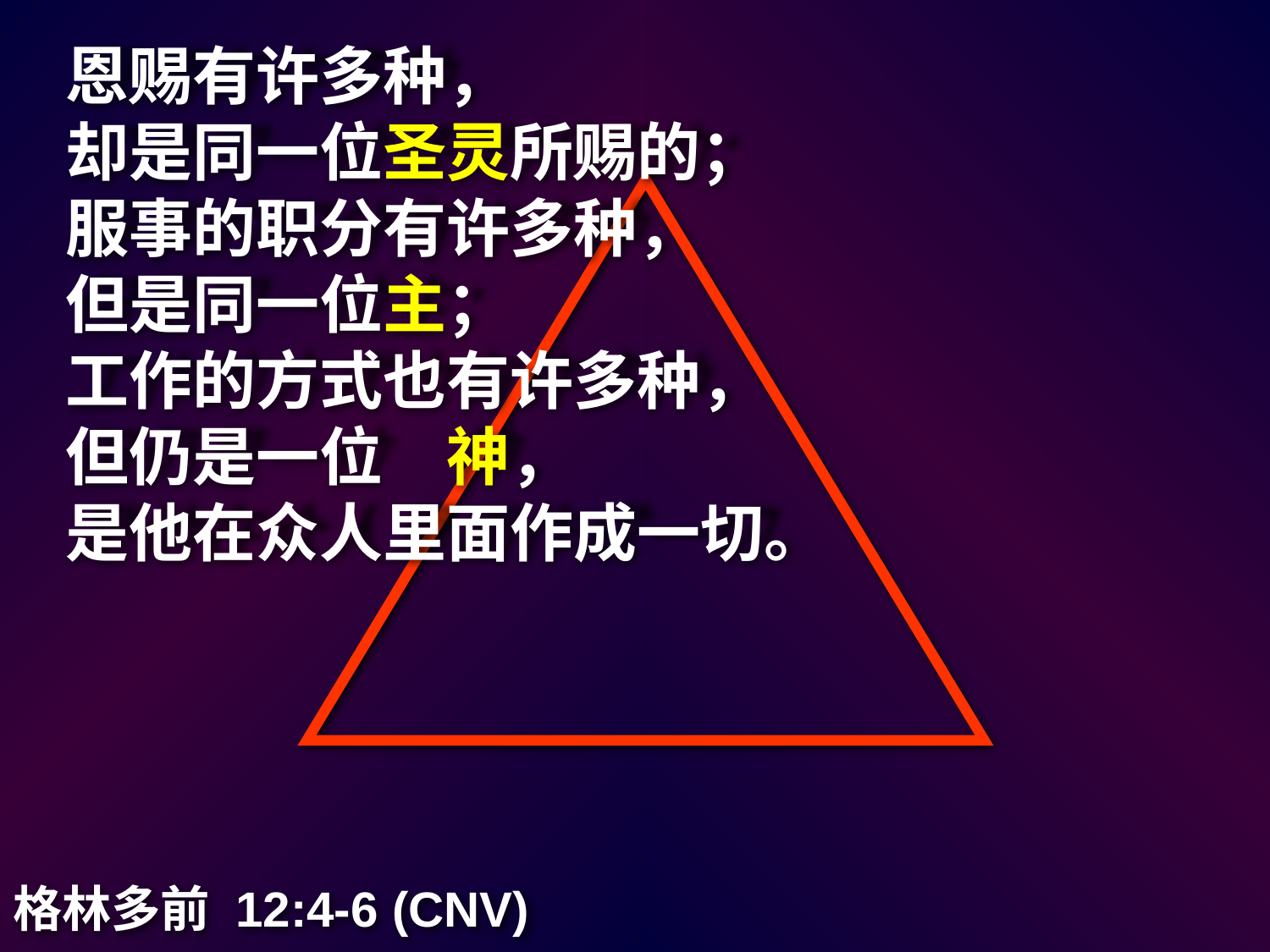

恩赐有许多种，
却是同一位圣灵所赐的；
服事的职分有许多种，
但是同一位主；
工作的方式也有许多种，
但仍是一位　神，
是他在众人里面作成一切。

格林多前 12:4-6 (CNV)